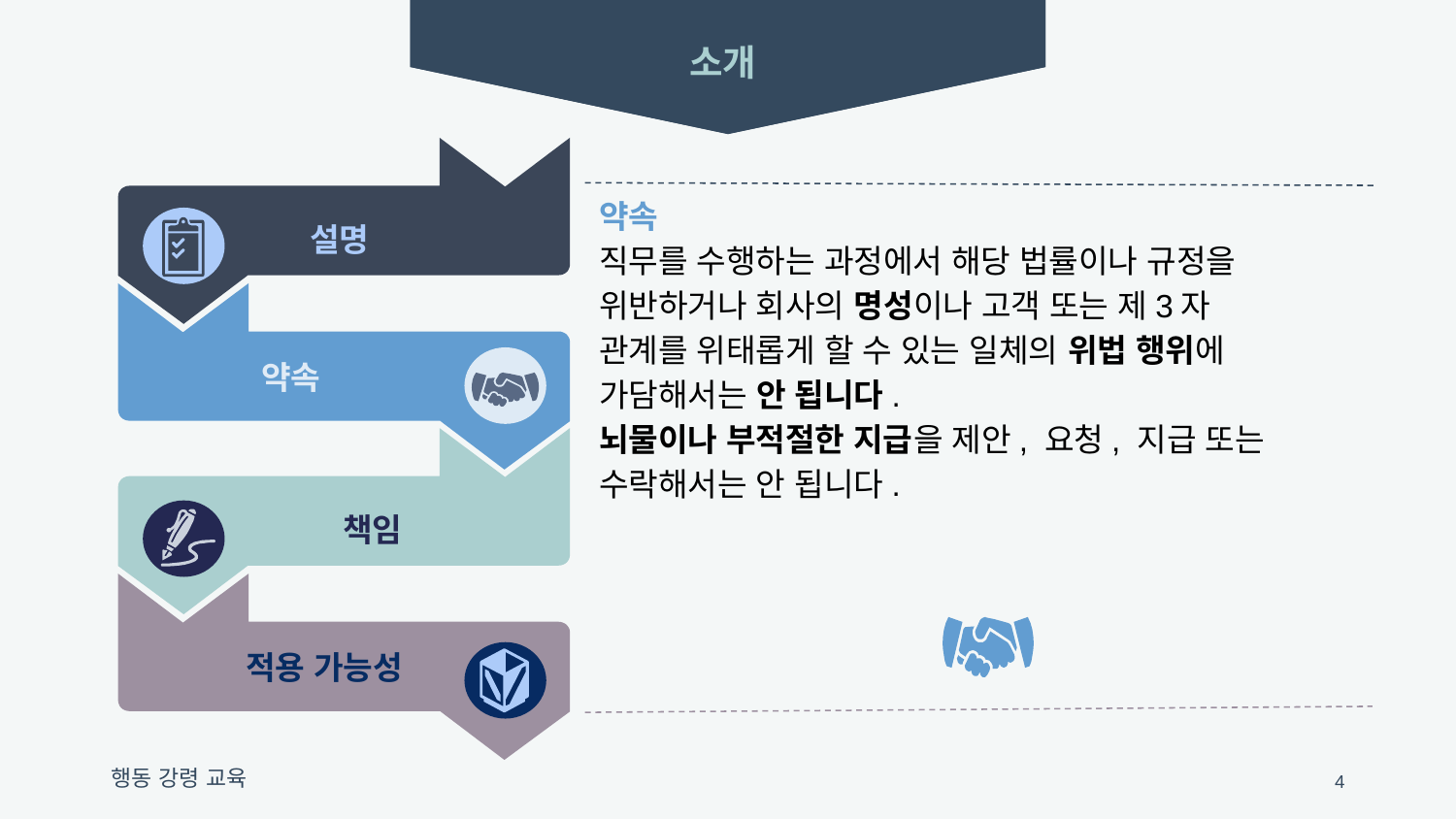

소개

설명

약속

책임

적용 가능성
약속
직무를 수행하는 과정에서 해당 법률이나 규정을 위반하거나 회사의 명성이나 고객 또는 제3자
관계를 위태롭게 할 수 있는 일체의 위법 행위에 가담해서는 안 됩니다.
뇌물이나 부적절한 지급을 제안, 요청, 지급 또는 수락해서는 안 됩니다.

4